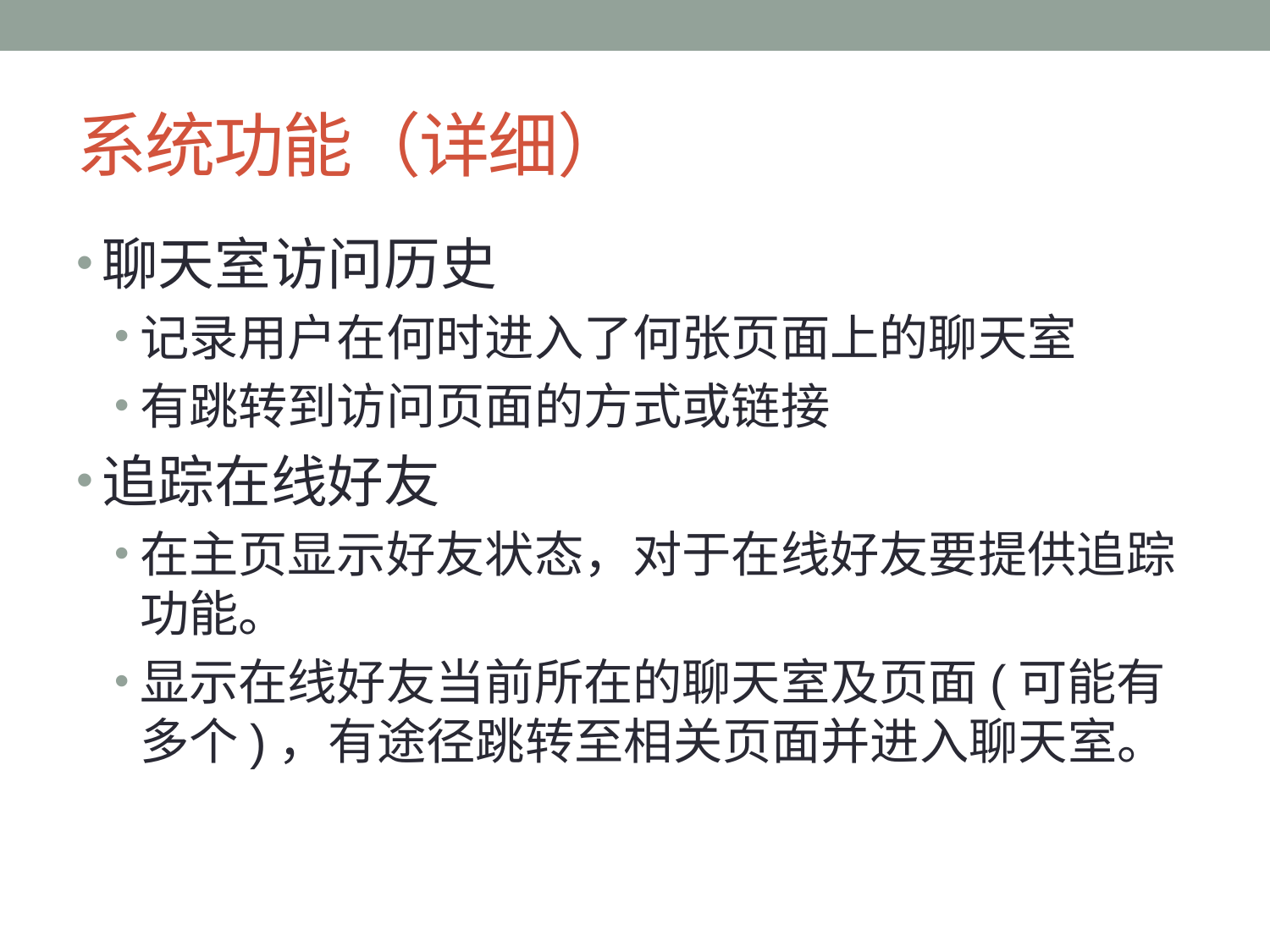

# 系统功能（详细）
聊天室访问历史
记录用户在何时进入了何张页面上的聊天室
有跳转到访问页面的方式或链接
追踪在线好友
在主页显示好友状态，对于在线好友要提供追踪功能。
显示在线好友当前所在的聊天室及页面(可能有多个)，有途径跳转至相关页面并进入聊天室。